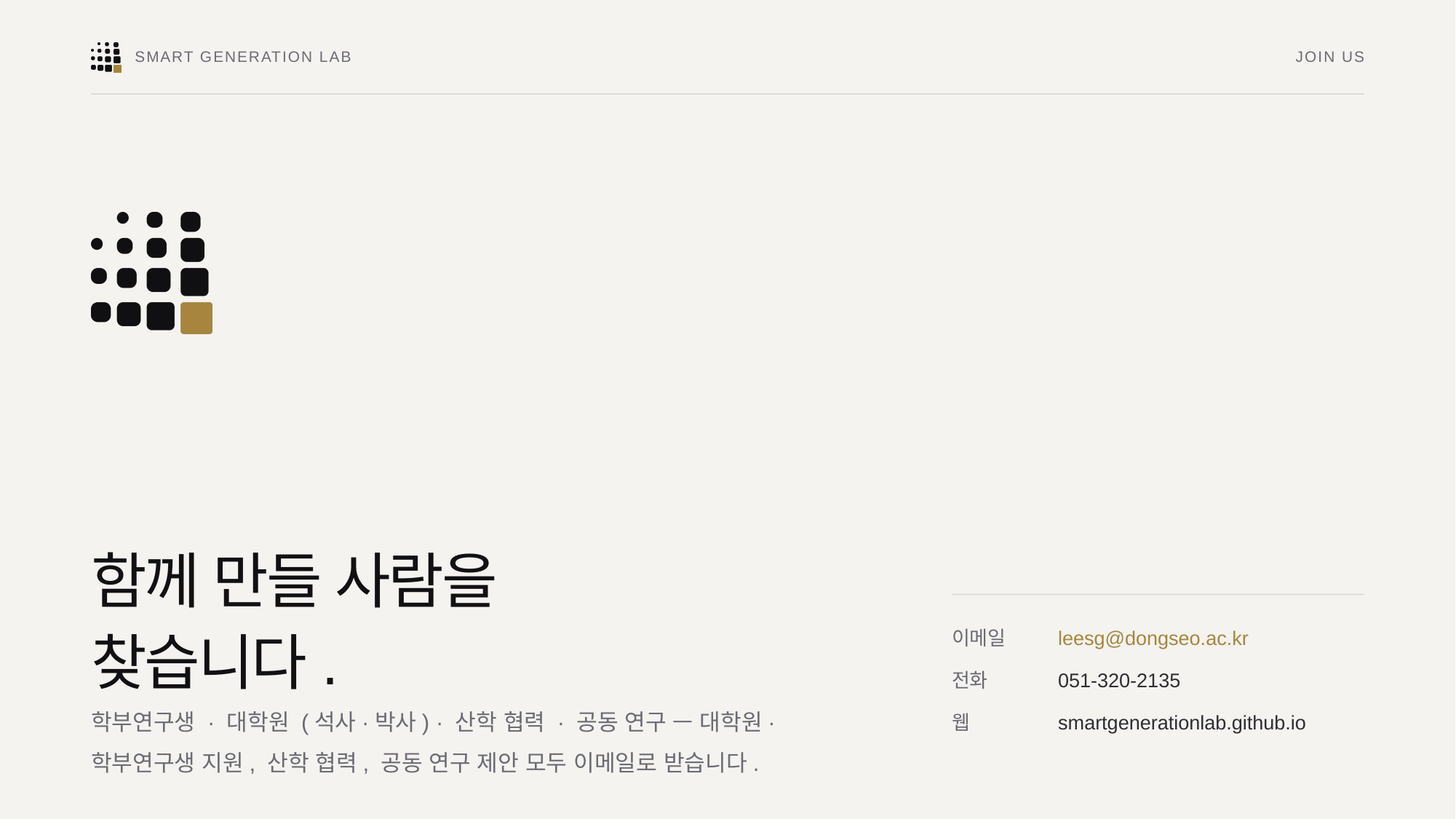

JOIN US
함께 만들 사람을
찾습니다.
leesg@dongseo.ac.kr
051-320-2135
학부연구생 · 대학원 (석사·박사) · 산학 협력 · 공동 연구 — 대학원·학부연구생 지원, 산학 협력, 공동 연구 제안 모두 이메일로 받습니다.
smartgenerationlab.github.io